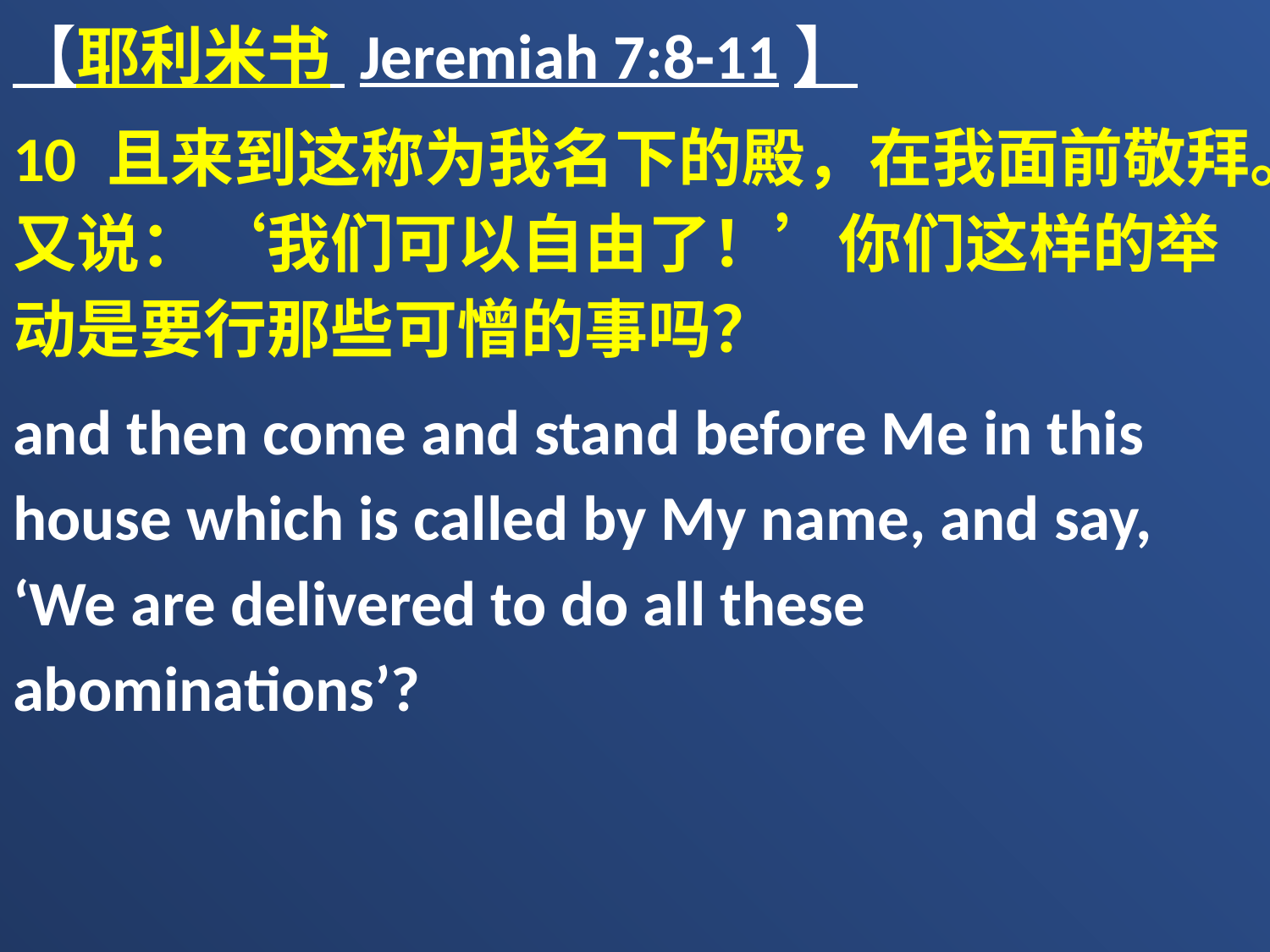

【耶利米书 Jeremiah 7:8-11】
10 且来到这称为我名下的殿，在我面前敬拜。又说：‘我们可以自由了！’你们这样的举动是要行那些可憎的事吗？
and then come and stand before Me in this house which is called by My name, and say, ‘We are delivered to do all these abominations’?